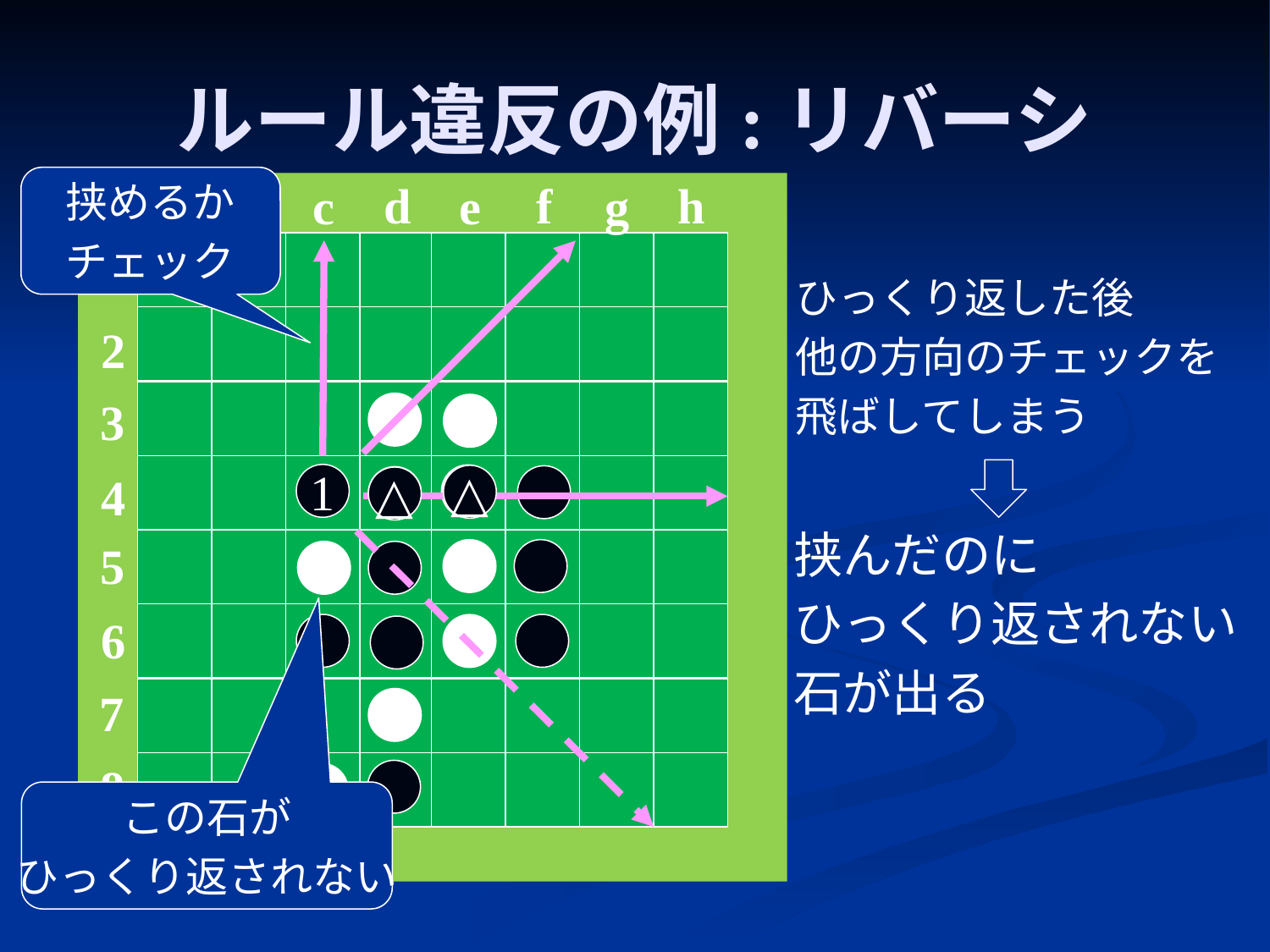

# ルール違反の例:リバーシ
挟めるか
チェック
d
h
b
f
c
g
a
e

1
2
3

4

5

6

7
8
ひっくり返した後
他の方向のチェックを
飛ばしてしまう

挟んだのに
ひっくり返されない
石が出る
1
△
△

この石が
ひっくり返されない